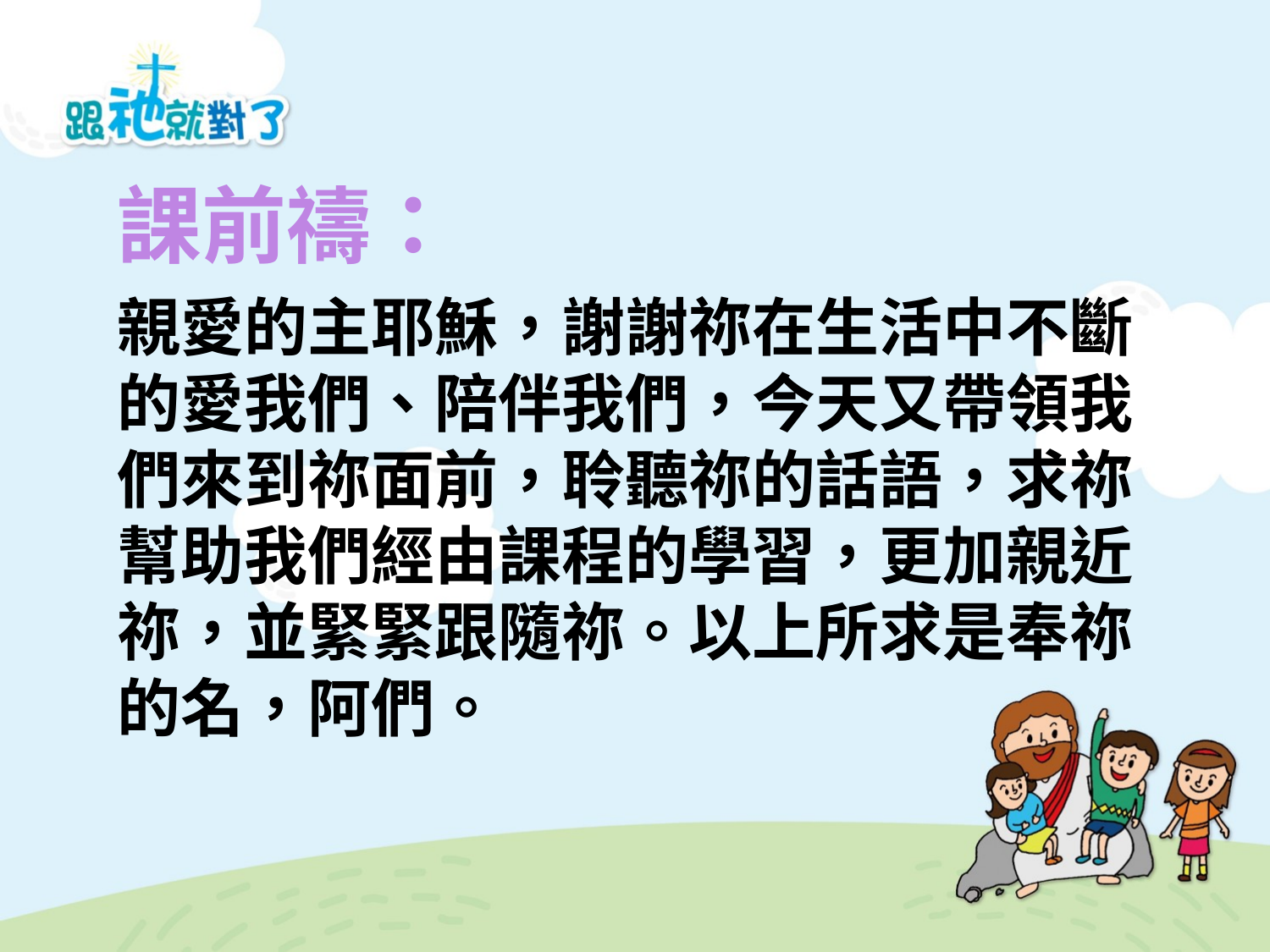

課前禱：
親愛的主耶穌，謝謝祢在生活中不斷的愛我們、陪伴我們，今天又帶領我們來到祢面前，聆聽祢的話語，求祢幫助我們經由課程的學習，更加親近祢，並緊緊跟隨祢。以上所求是奉祢的名，阿們。